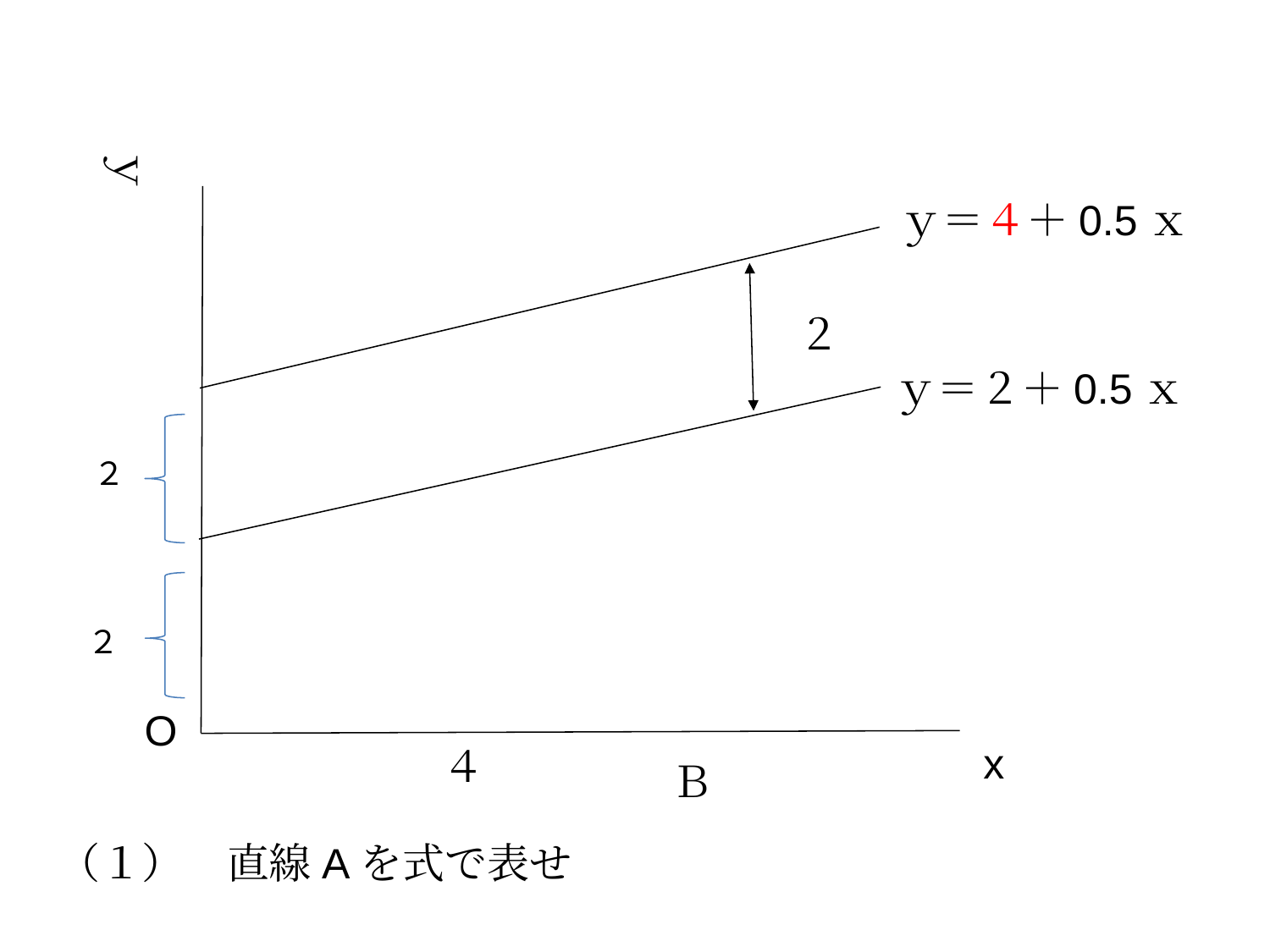

ｙ

ｙ＝４＋0.5ｘ

２
ｙ＝２＋0.5ｘ

２

２
O
x

４
Ｂ

（１）　直線Aを式で表せ